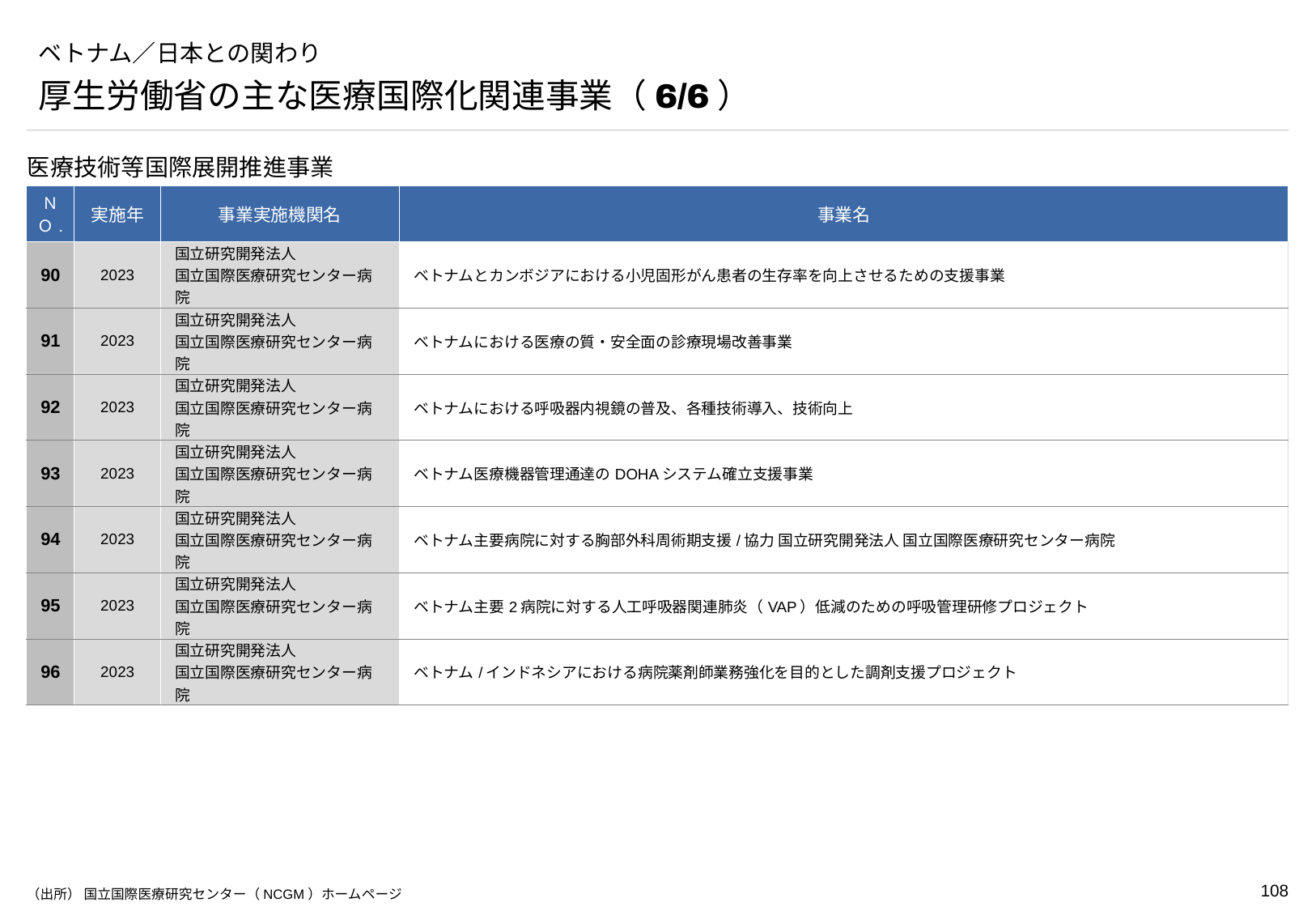

# ベトナム／日本との関わり
厚生労働省の主な医療国際化関連事業（6/6）
医療技術等国際展開推進事業
| ＮＯ. | 実施年 | 事業実施機関名 | 事業名 |
| --- | --- | --- | --- |
| 90 | 2023 | 国立研究開発法人 国立国際医療研究センター病院 | ベトナムとカンボジアにおける小児固形がん患者の生存率を向上させるための支援事業 |
| 91 | 2023 | 国立研究開発法人 国立国際医療研究センター病院 | ベトナムにおける医療の質・安全面の診療現場改善事業 |
| 92 | 2023 | 国立研究開発法人 国立国際医療研究センター病院 | ベトナムにおける呼吸器内視鏡の普及、各種技術導入、技術向上 |
| 93 | 2023 | 国立研究開発法人 国立国際医療研究センター病院 | ベトナム医療機器管理通達のDOHAシステム確立支援事業 |
| 94 | 2023 | 国立研究開発法人 国立国際医療研究センター病院 | ベトナム主要病院に対する胸部外科周術期支援/協力 国立研究開発法人 国立国際医療研究センター病院 |
| 95 | 2023 | 国立研究開発法人 国立国際医療研究センター病院 | ベトナム主要2病院に対する人工呼吸器関連肺炎（VAP）低減のための呼吸管理研修プロジェクト |
| 96 | 2023 | 国立研究開発法人 国立国際医療研究センター病院 | ベトナム/インドネシアにおける病院薬剤師業務強化を目的とした調剤支援プロジェクト |
（出所） 国立国際医療研究センター（NCGM）ホームページ